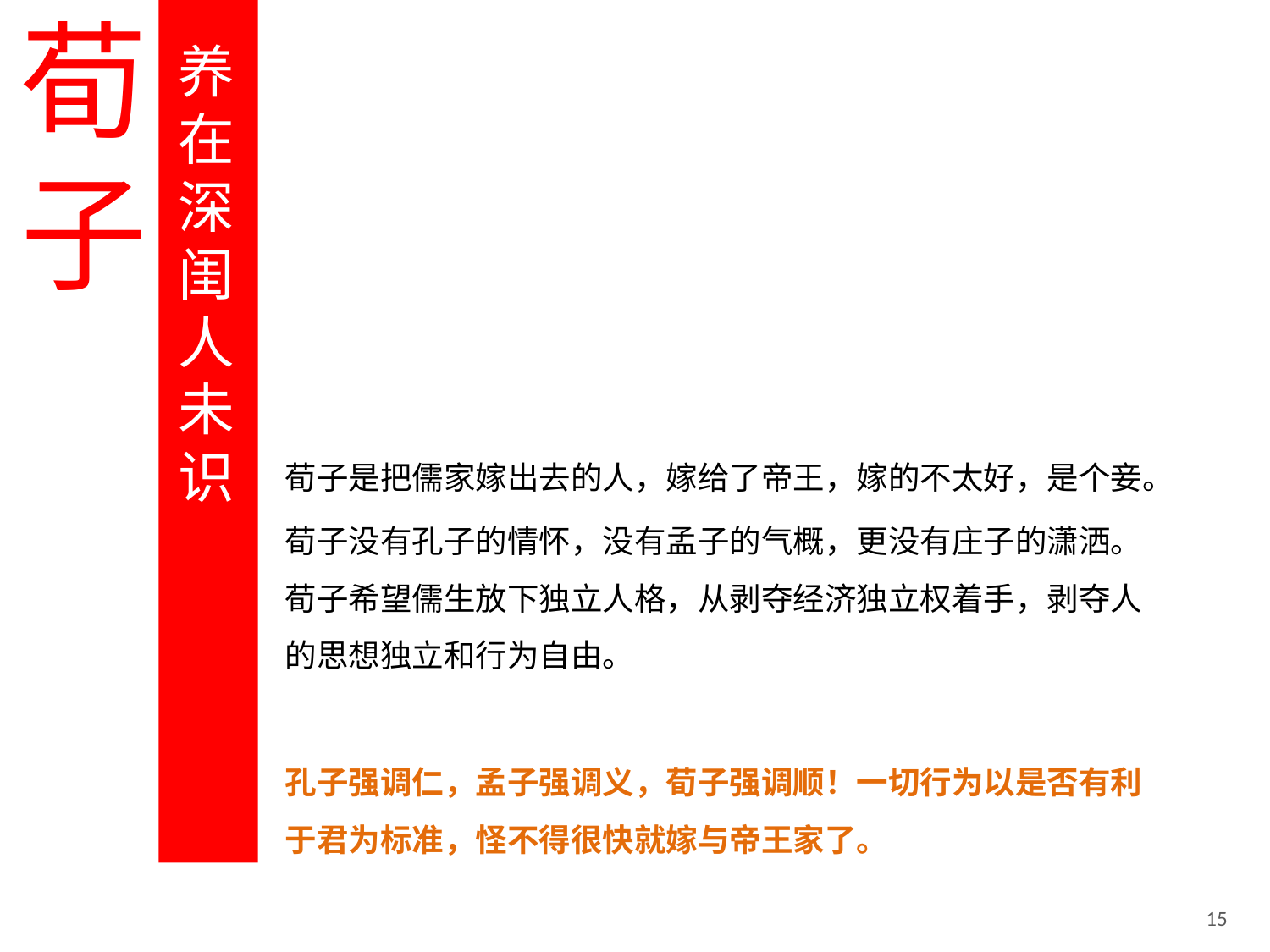

荀子
养在深闺人未识
荀子是把儒家嫁出去的人，嫁给了帝王，嫁的不太好，是个妾。
荀子没有孔子的情怀，没有孟子的气概，更没有庄子的潇洒。荀子希望儒生放下独立人格，从剥夺经济独立权着手，剥夺人的思想独立和行为自由。

孔子强调仁，孟子强调义，荀子强调顺！一切行为以是否有利于君为标准，怪不得很快就嫁与帝王家了。
15